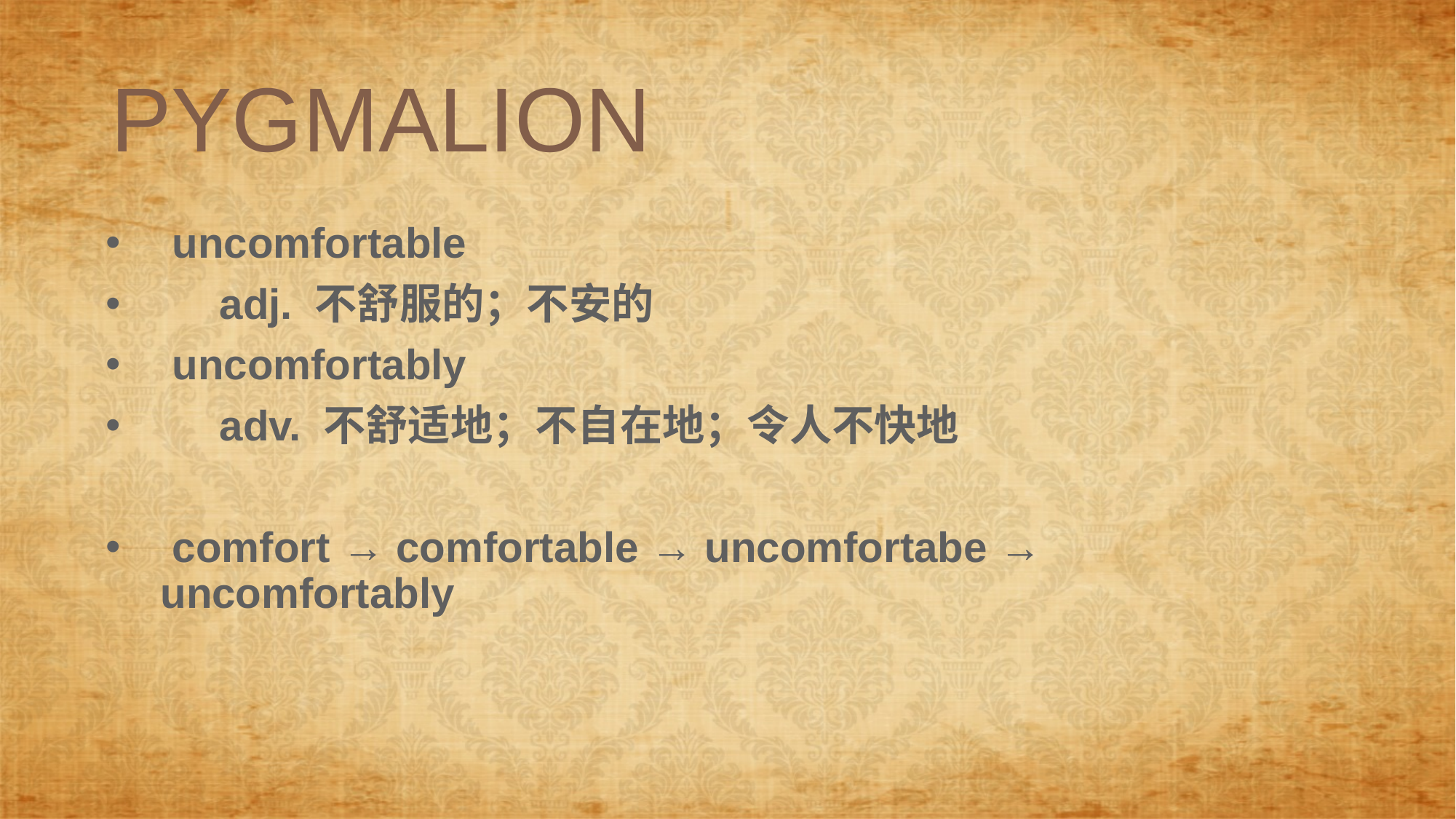

PYGMALION
 uncomfortable
     adj. 不舒服的；不安的
 uncomfortably
     adv. 不舒适地；不自在地；令人不快地

 comfort → comfortable → uncomfortabe → uncomfortably